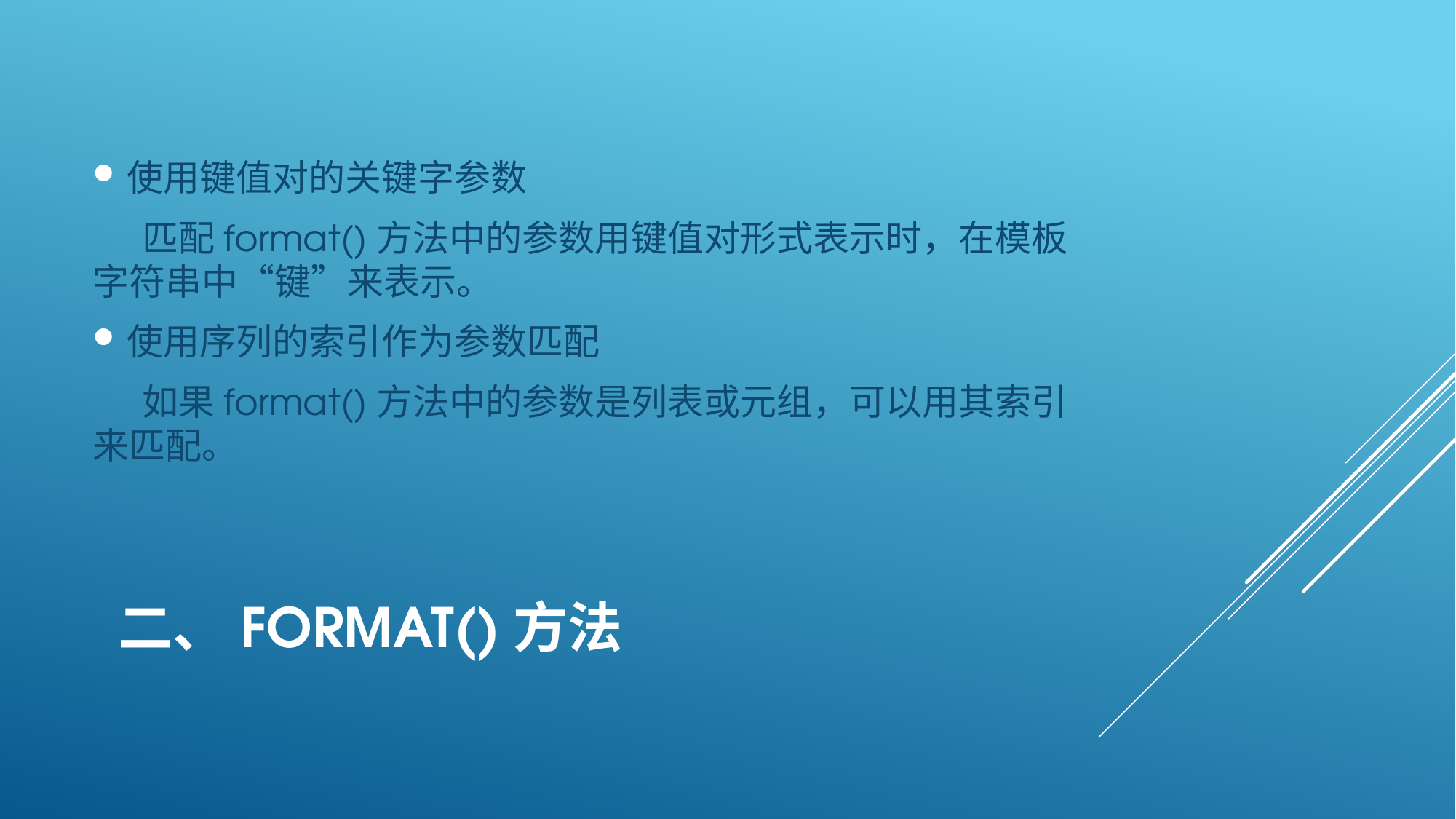

使用键值对的关键字参数
     匹配format()方法中的参数用键值对形式表示时，在模板字符串中“键”来表示。
使用序列的索引作为参数匹配
     如果format()方法中的参数是列表或元组，可以用其索引来匹配。

# 二、format()方法